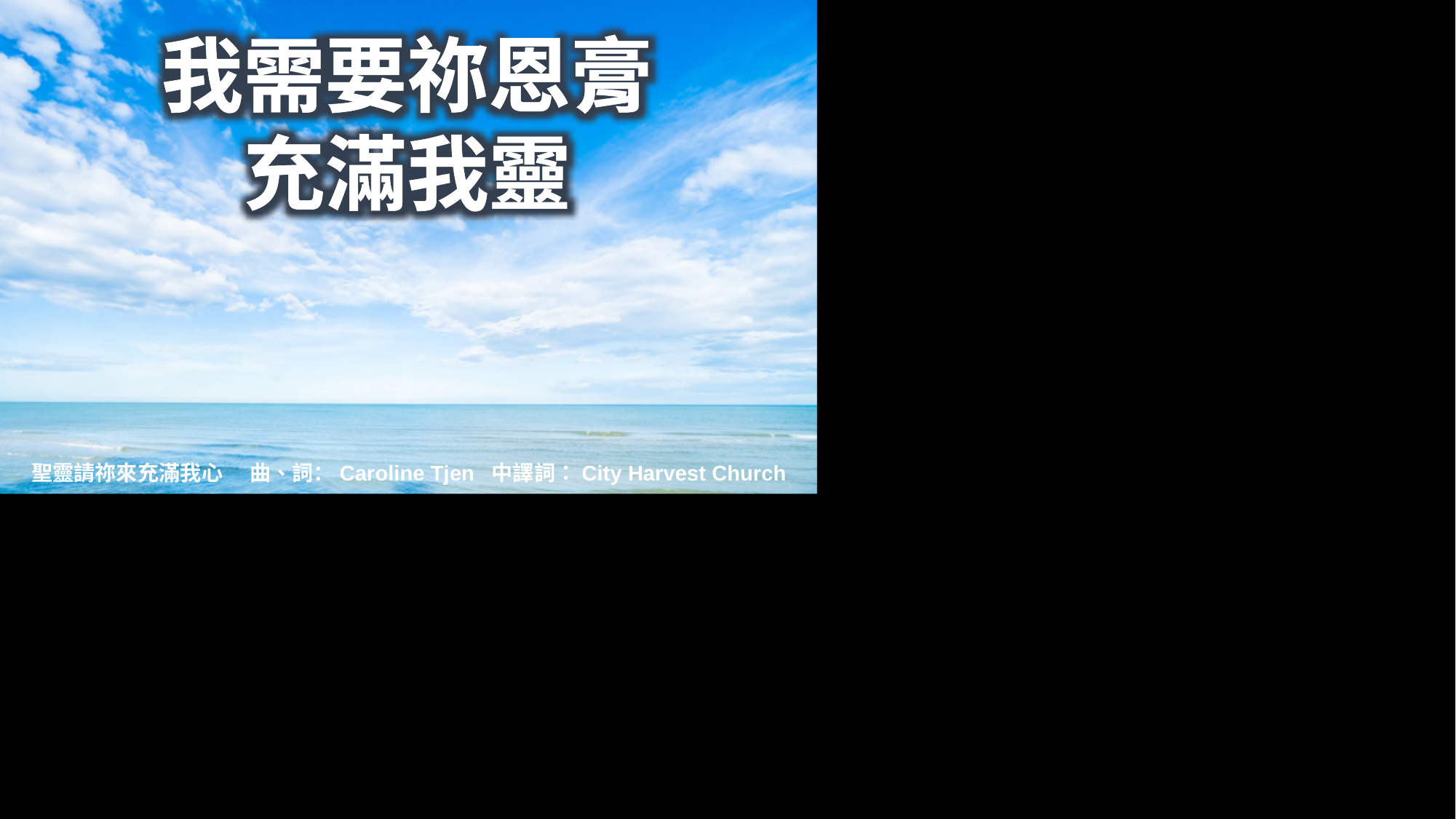

我需要祢恩膏
充滿我靈
聖靈請祢來充滿我心	曲、詞：Caroline Tjen  中譯詞：City Harvest Church